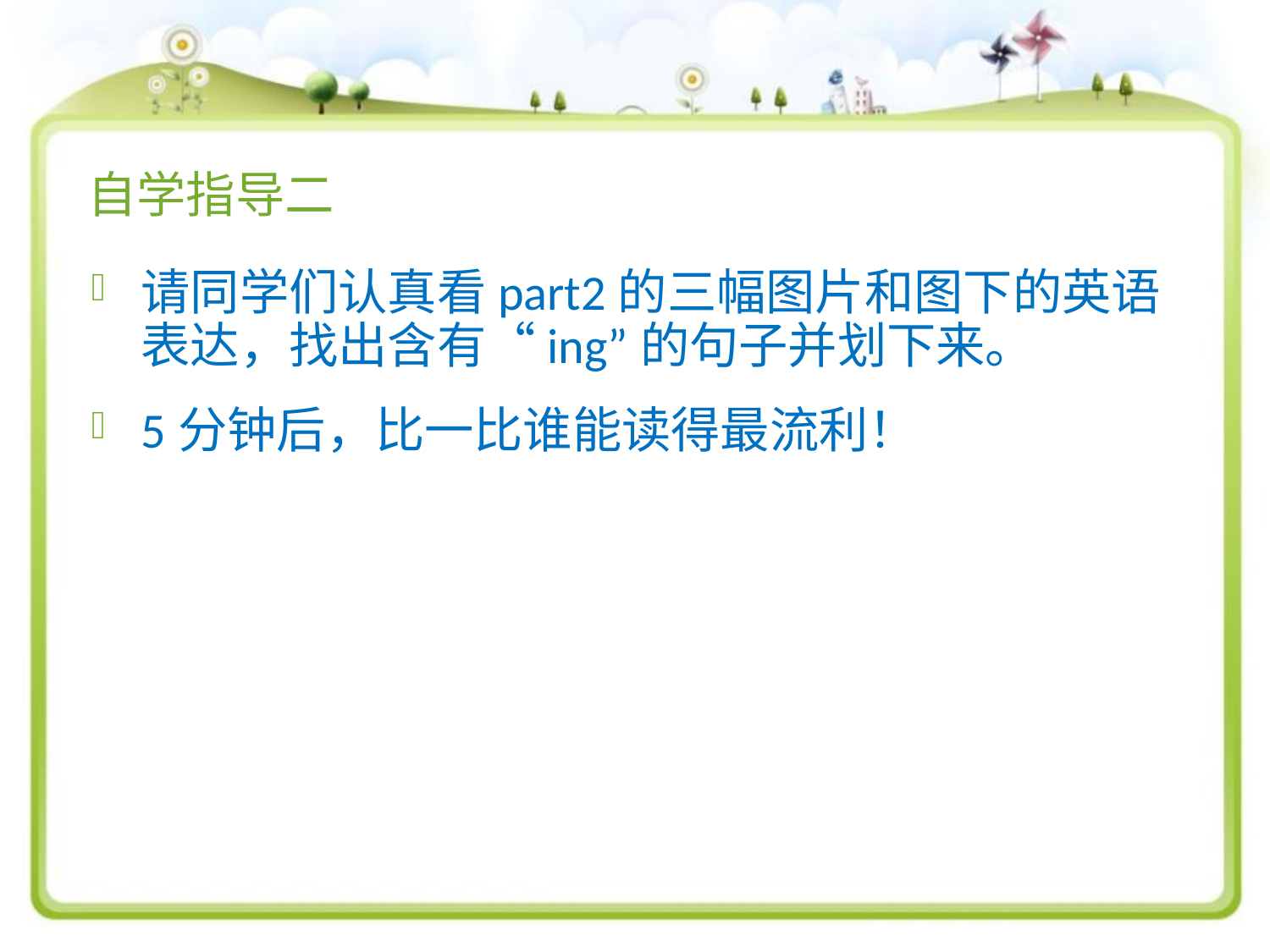

# 自学指导二
请同学们认真看part2的三幅图片和图下的英语表达，找出含有“ing”的句子并划下来。
5分钟后，比一比谁能读得最流利！